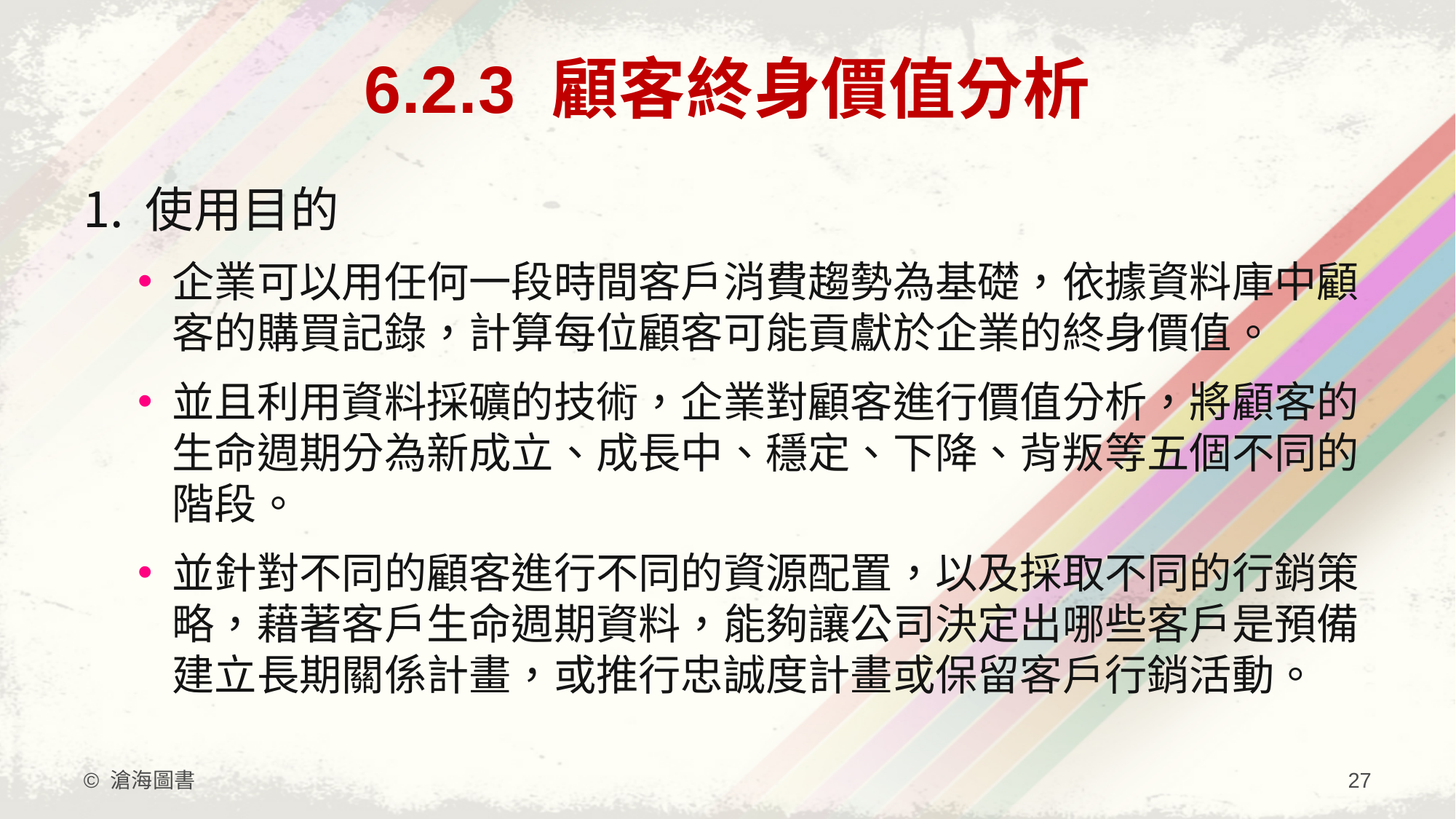

# 6.2.3 顧客終身價值分析
使用目的
企業可以用任何一段時間客戶消費趨勢為基礎，依據資料庫中顧客的購買記錄，計算每位顧客可能貢獻於企業的終身價值。
並且利用資料採礦的技術，企業對顧客進行價值分析，將顧客的生命週期分為新成立、成長中、穩定、下降、背叛等五個不同的階段。
並針對不同的顧客進行不同的資源配置，以及採取不同的行銷策略，藉著客戶生命週期資料，能夠讓公司決定出哪些客戶是預備建立長期關係計畫，或推行忠誠度計畫或保留客戶行銷活動。
© 滄海圖書
27